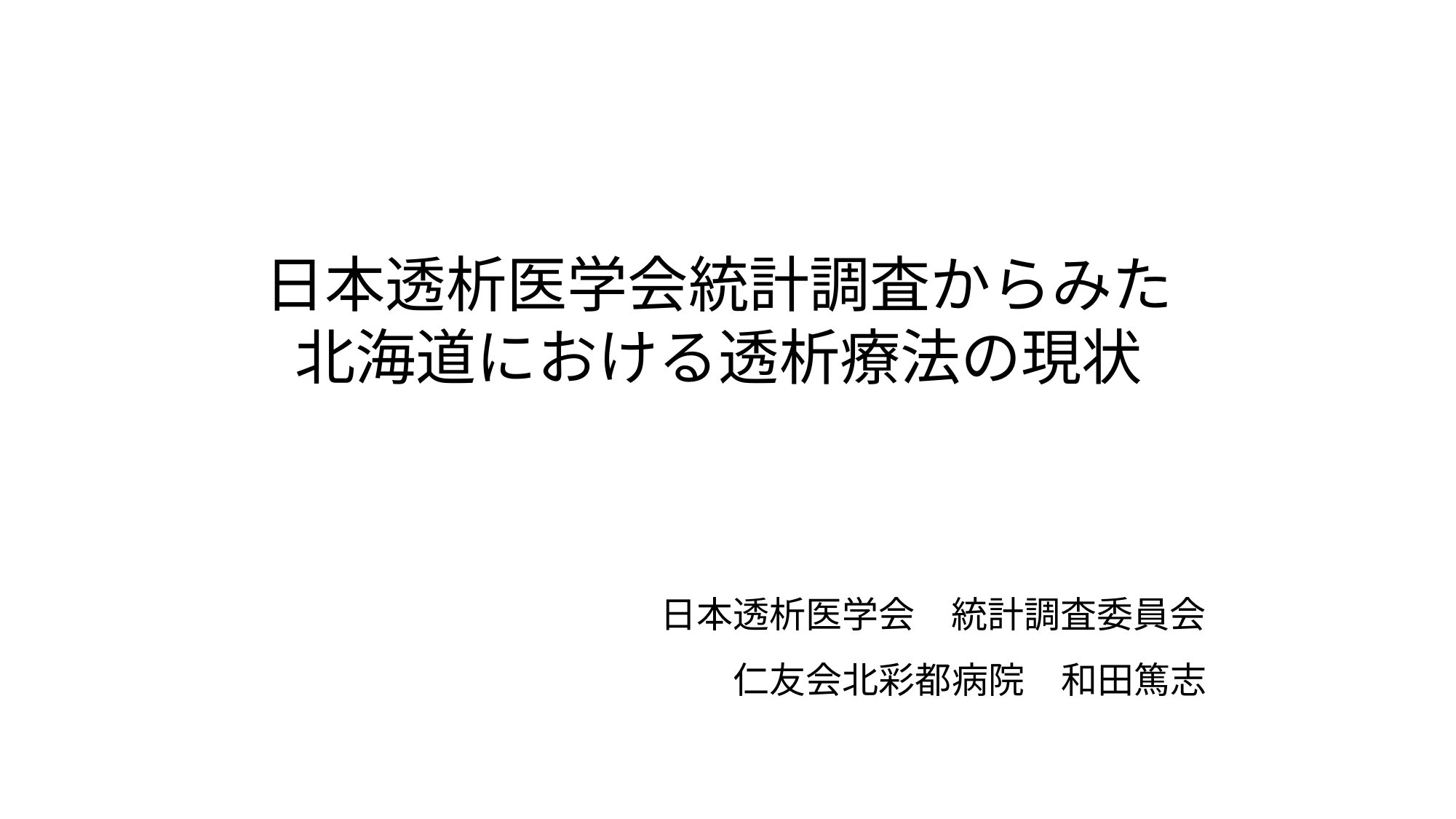

日本透析医学会統計調査からみた
北海道における透析療法の現状
日本透析医学会　統計調査委員会
仁友会北彩都病院　和田篤志